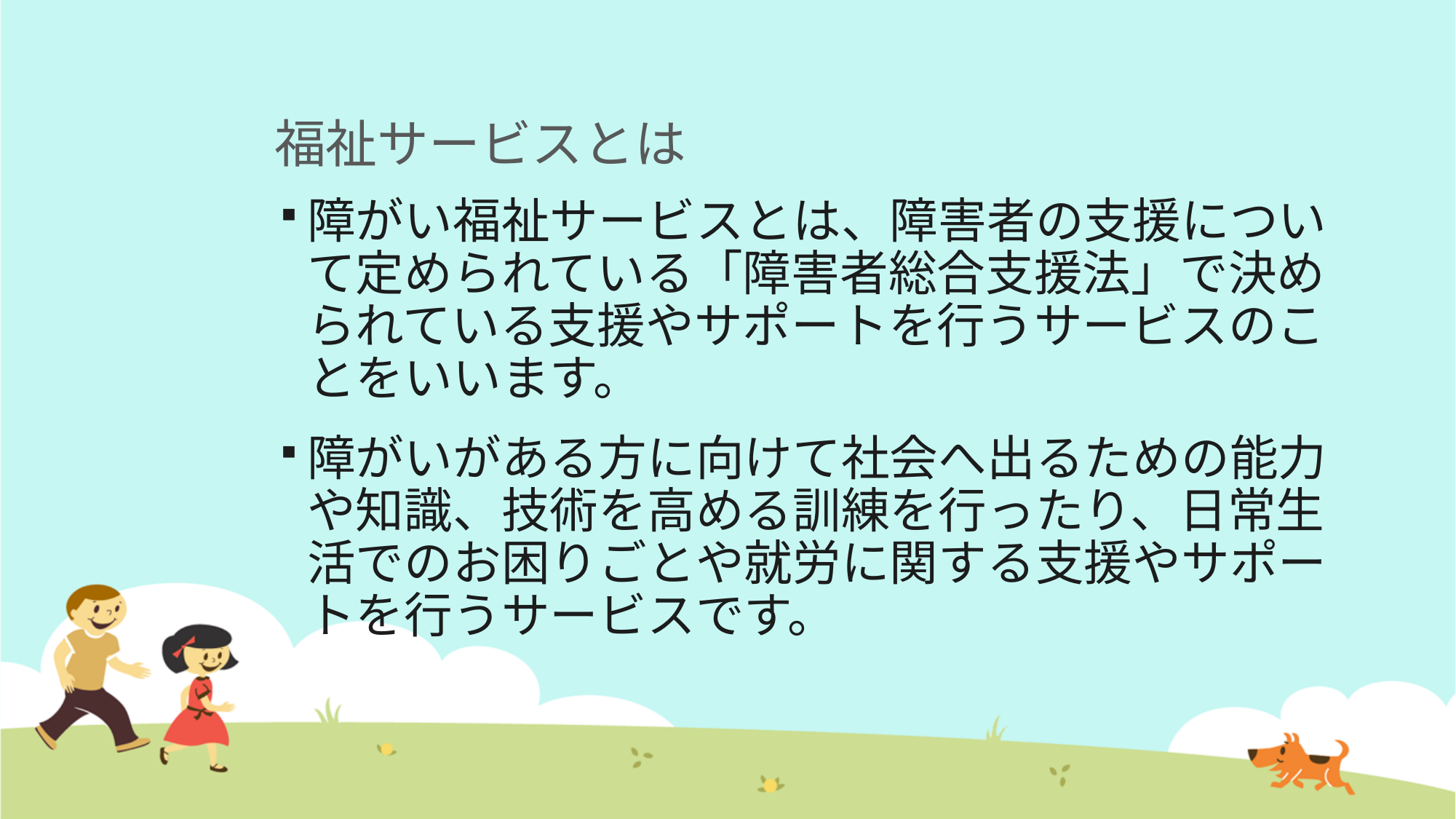

# 福祉サービスとは
障がい福祉サービスとは、障害者の支援について定められている「障害者総合支援法」で決められている支援やサポートを行うサービスのことをいいます。
障がいがある方に向けて社会へ出るための能力や知識、技術を高める訓練を行ったり、日常生活でのお困りごとや就労に関する支援やサポートを行うサービスです。